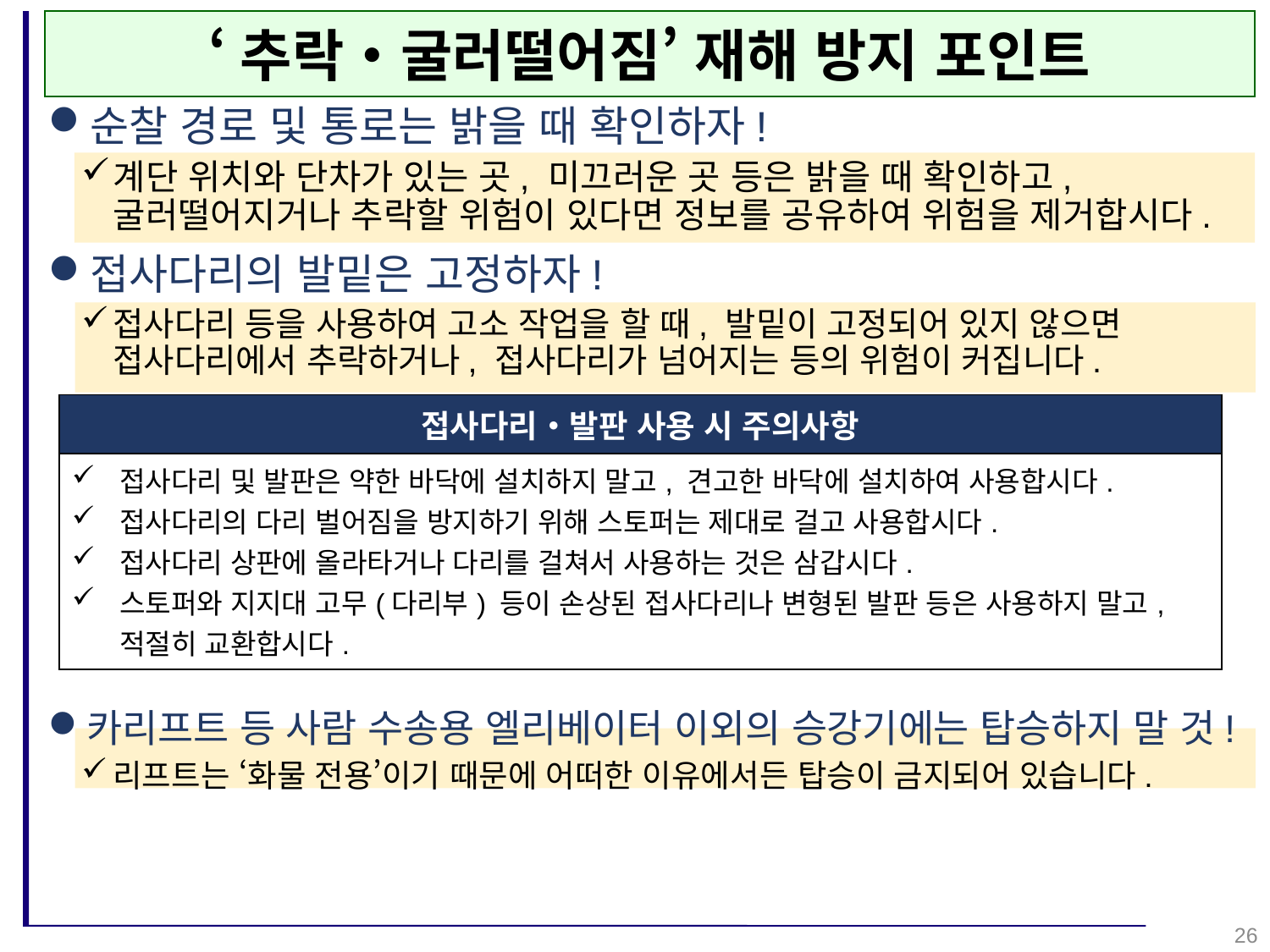

‘추락・굴러떨어짐’ 재해 방지 포인트
순찰 경로 및 통로는 밝을 때 확인하자!
계단 위치와 단차가 있는 곳, 미끄러운 곳 등은 밝을 때 확인하고, 굴러떨어지거나 추락할 위험이 있다면 정보를 공유하여 위험을 제거합시다.
접사다리의 발밑은 고정하자!
접사다리 등을 사용하여 고소 작업을 할 때, 발밑이 고정되어 있지 않으면 접사다리에서 추락하거나, 접사다리가 넘어지는 등의 위험이 커집니다.

카리프트 등 사람 수송용 엘리베이터 이외의 승강기에는 탑승하지 말 것!
리프트는 ‘화물 전용’이기 때문에 어떠한 이유에서든 탑승이 금지되어 있습니다.

| 접사다리・발판 사용 시 주의사항 |
| --- |
| 접사다리 및 발판은 약한 바닥에 설치하지 말고, 견고한 바닥에 설치하여 사용합시다. 접사다리의 다리 벌어짐을 방지하기 위해 스토퍼는 제대로 걸고 사용합시다. 접사다리 상판에 올라타거나 다리를 걸쳐서 사용하는 것은 삼갑시다. 스토퍼와 지지대 고무(다리부) 등이 손상된 접사다리나 변형된 발판 등은 사용하지 말고, 적절히 교환합시다. |

26